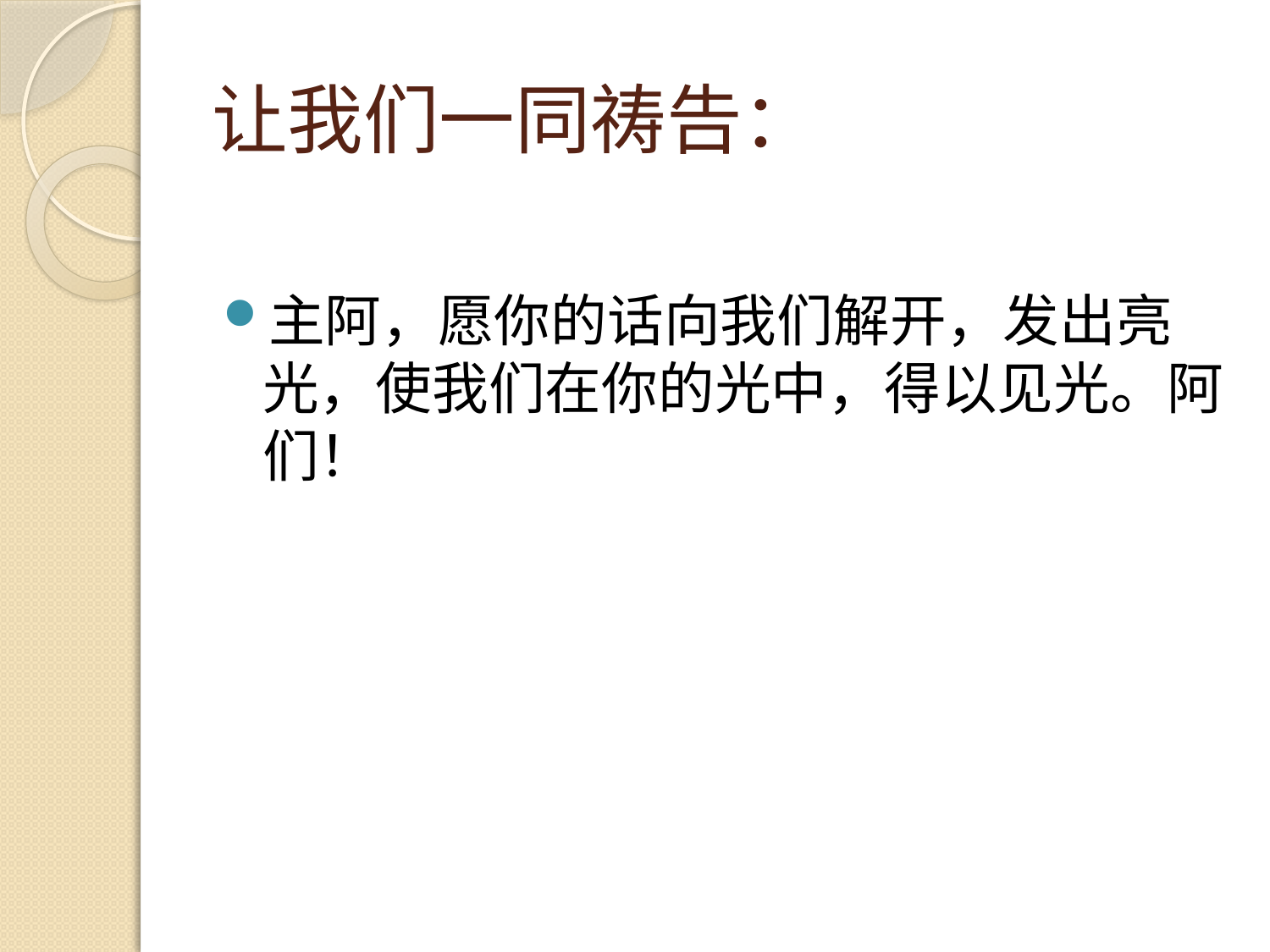

# 让我们一同祷告：

主阿，愿你的话向我们解开，发出亮光，使我们在你的光中，得以见光。阿们！